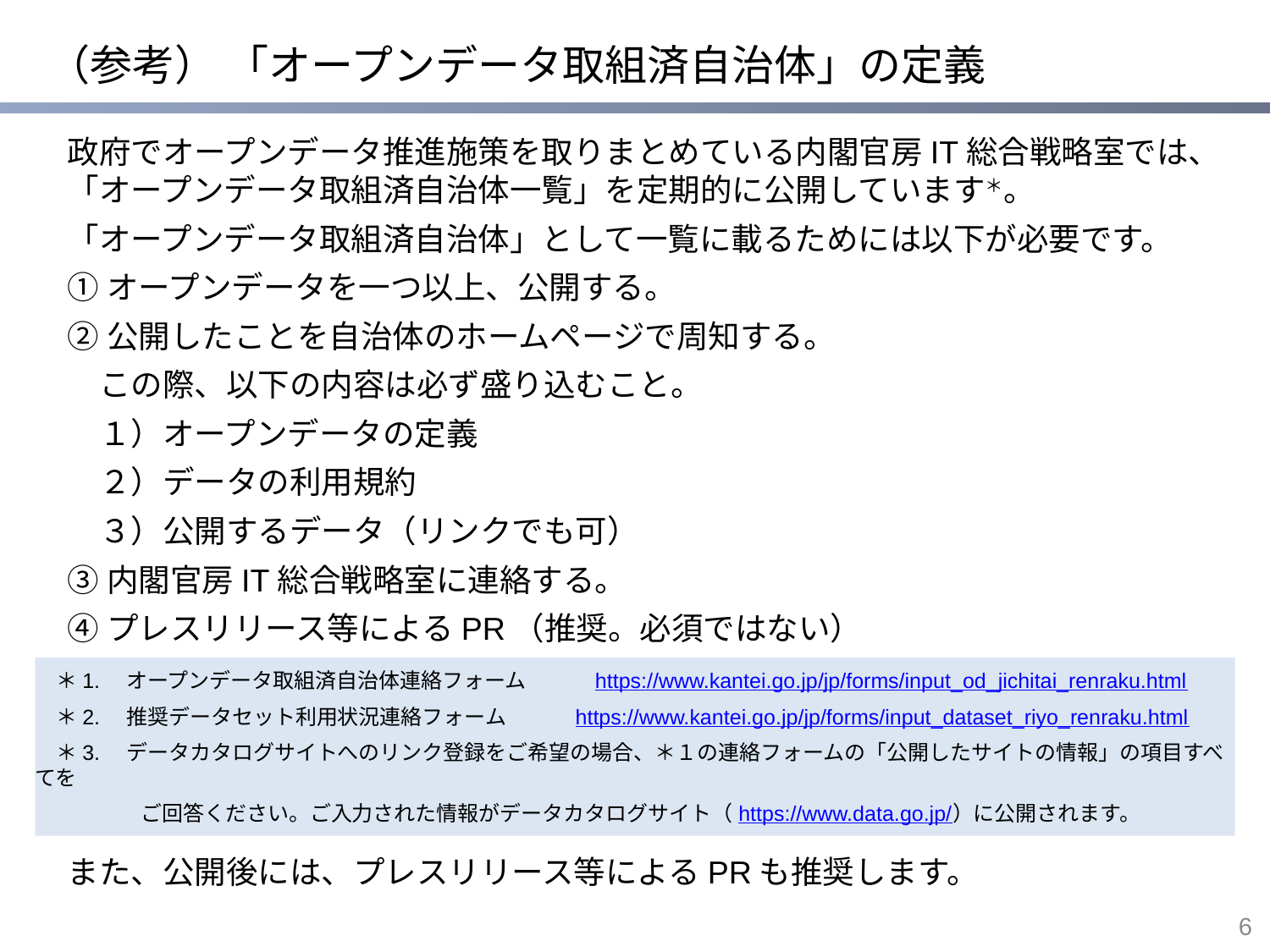

# （参考） 「オープンデータ取組済自治体」の定義
政府でオープンデータ推進施策を取りまとめている内閣官房IT総合戦略室では、「オープンデータ取組済自治体一覧」を定期的に公開しています＊。
「オープンデータ取組済自治体」として一覧に載るためには以下が必要です。
①オープンデータを一つ以上、公開する。
②公開したことを自治体のホームページで周知する。
　この際、以下の内容は必ず盛り込むこと。
　１）オープンデータの定義
　２）データの利用規約
　３）公開するデータ（リンクでも可）
③内閣官房IT総合戦略室に連絡する。
④プレスリリース等によるPR（推奨。必須ではない）

　＊1.　オープンデータ取組済自治体連絡フォーム　　　https://www.kantei.go.jp/jp/forms/input_od_jichitai_renraku.html
　＊2.　推奨データセット利用状況連絡フォーム　　　https://www.kantei.go.jp/jp/forms/input_dataset_riyo_renraku.html
　＊3.　データカタログサイトへのリンク登録をご希望の場合、＊１の連絡フォームの「公開したサイトの情報」の項目すべてを
　　　　　ご回答ください。ご入力された情報がデータカタログサイト（https://www.data.go.jp/）に公開されます。
また、公開後には、プレスリリース等によるPRも推奨します。
6